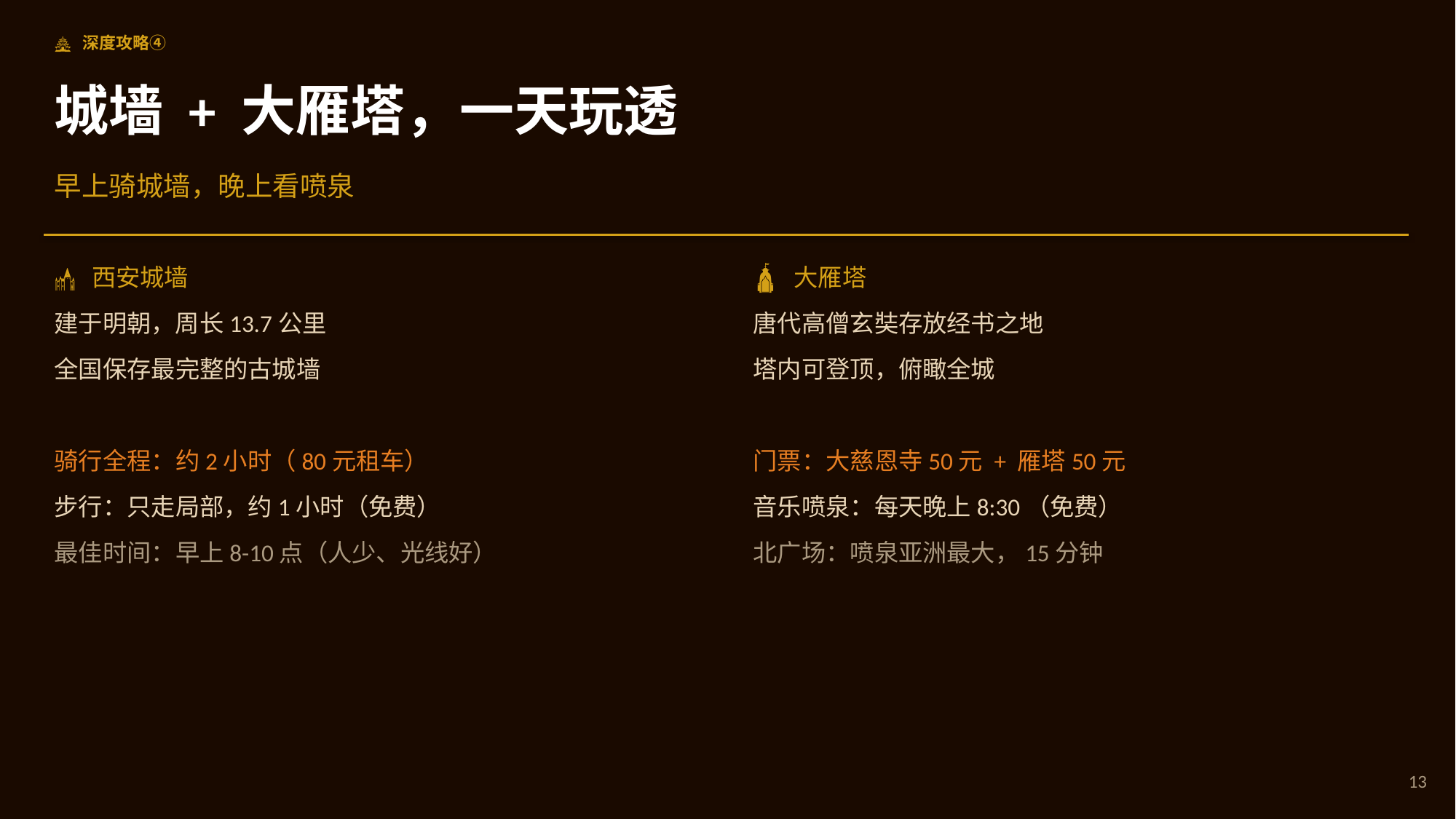

🏯  深度攻略④
城墙 + 大雁塔，一天玩透
早上骑城墙，晚上看喷泉
🏰  西安城墙
🛕  大雁塔
建于明朝，周长13.7公里
唐代高僧玄奘存放经书之地
全国保存最完整的古城墙
塔内可登顶，俯瞰全城

骑行全程：约2小时（80元租车）
门票：大慈恩寺50元 + 雁塔50元
步行：只走局部，约1小时（免费）
音乐喷泉：每天晚上8:30（免费）
最佳时间：早上8-10点（人少、光线好）
北广场：喷泉亚洲最大，15分钟
13